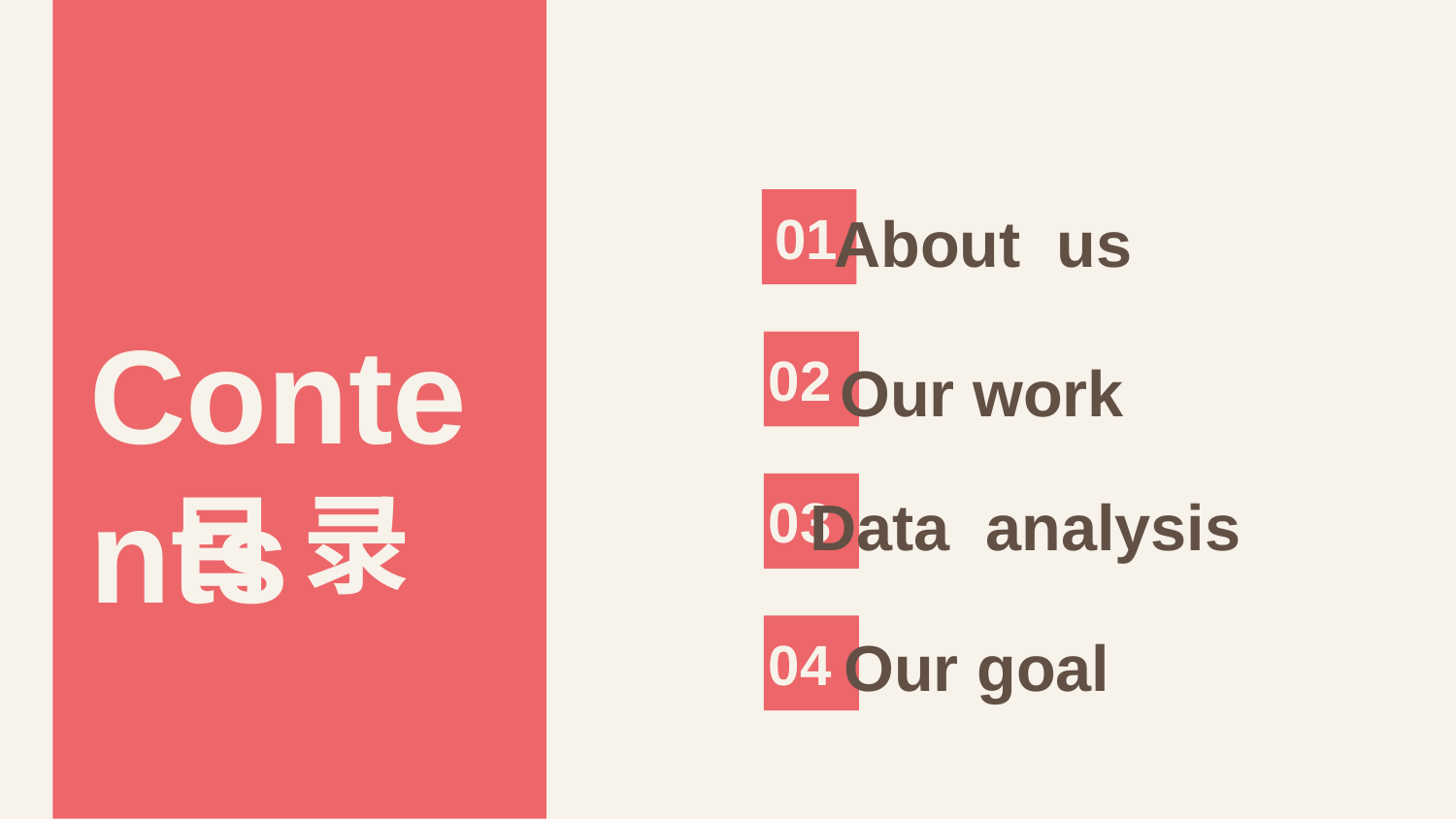

01
About  us
Contents

02
Our work
目 录

03
Data  analysis

04
Our goal